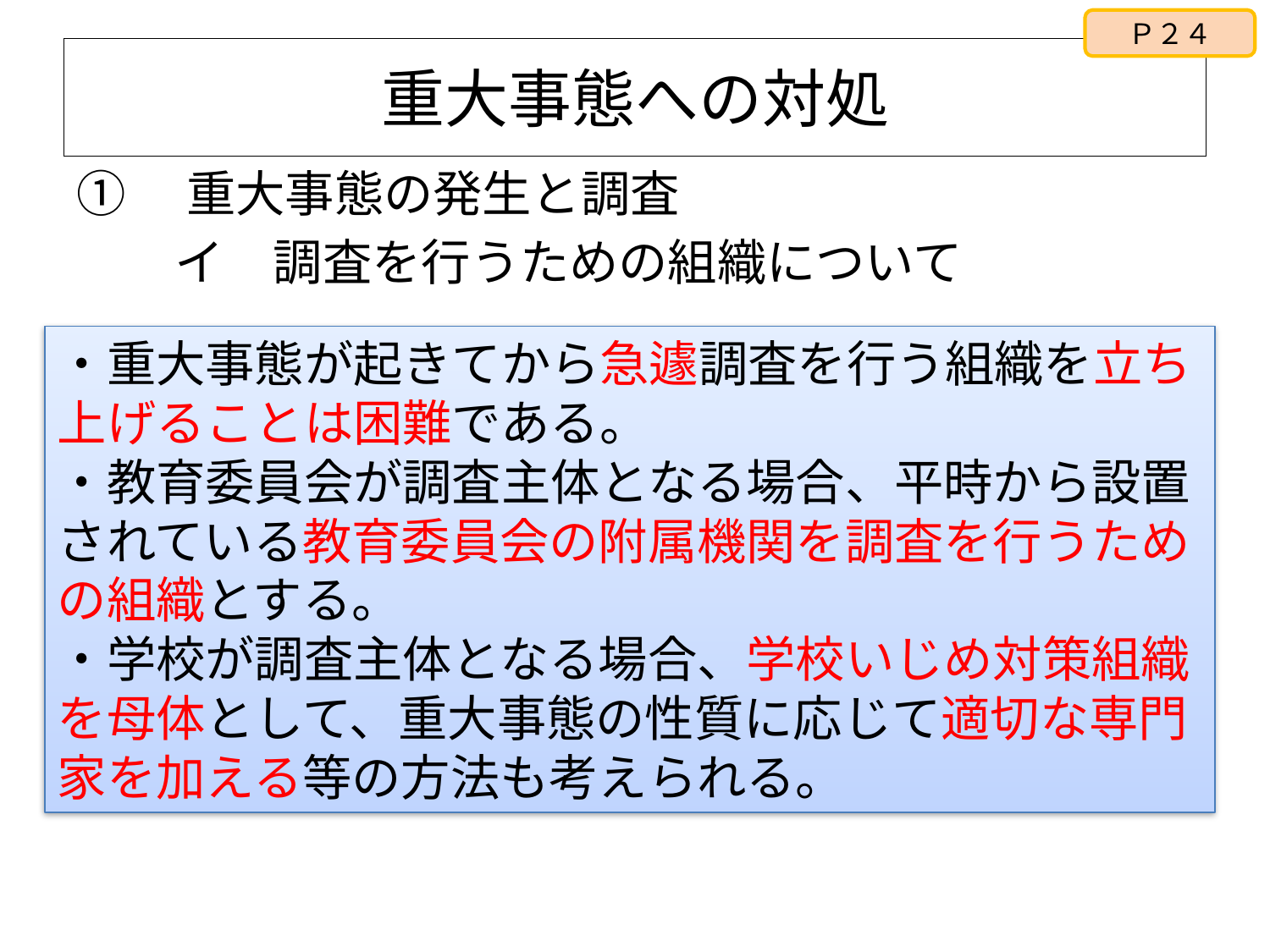

Ｐ２４
# 重大事態への対処
①　重大事態の発生と調査
　　イ　調査を行うための組織について
・重大事態が起きてから急遽調査を行う組織を立ち上げることは困難である。
・教育委員会が調査主体となる場合、平時から設置されている教育委員会の附属機関を調査を行うための組織とする。
・学校が調査主体となる場合、学校いじめ対策組織を母体として、重大事態の性質に応じて適切な専門家を加える等の方法も考えられる。